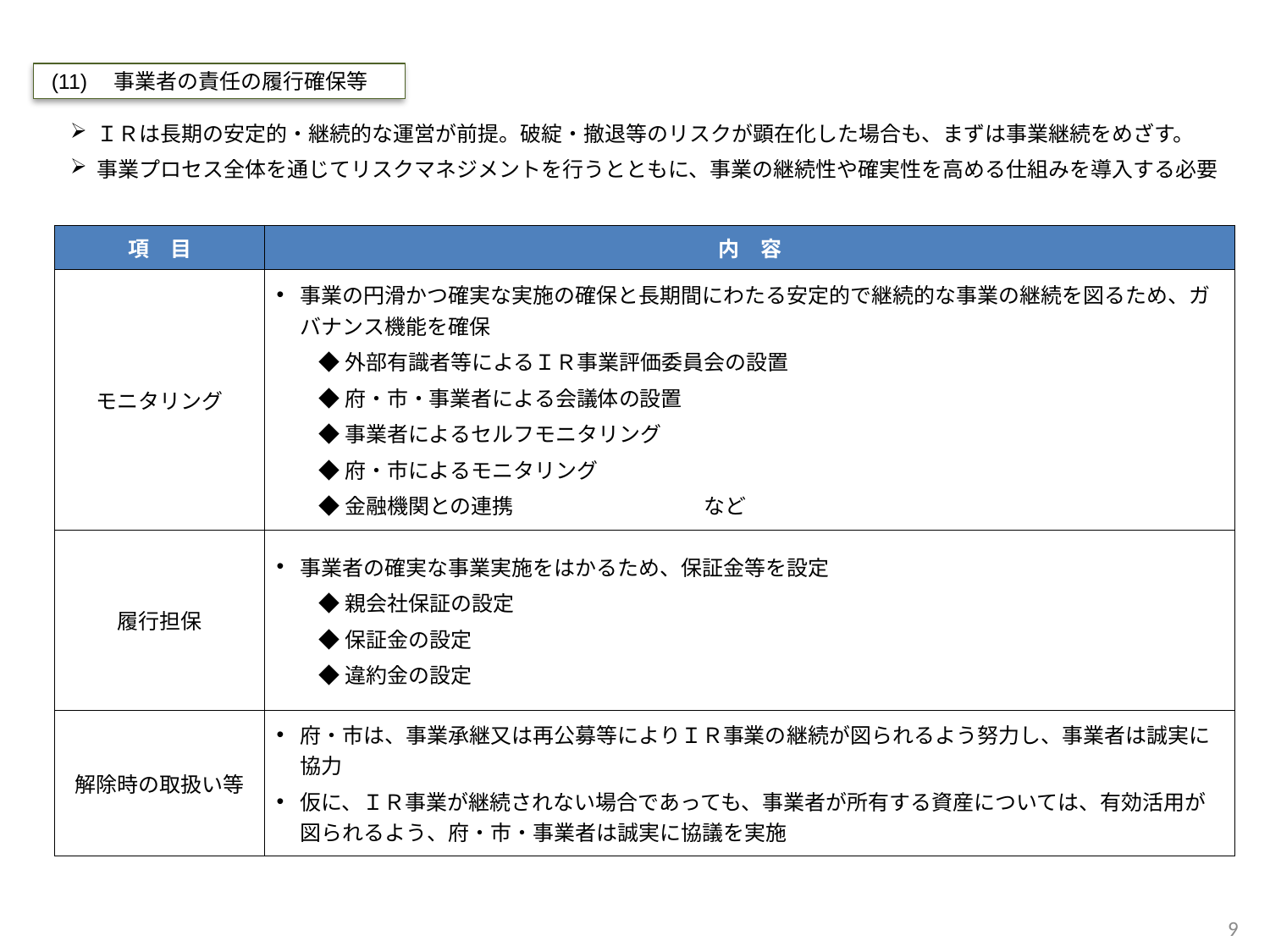

(11)　事業者の責任の履行確保等
ＩＲは長期の安定的・継続的な運営が前提。破綻・撤退等のリスクが顕在化した場合も、まずは事業継続をめざす。
事業プロセス全体を通じてリスクマネジメントを行うとともに、事業の継続性や確実性を高める仕組みを導入する必要
| 項　目 | 内　容 |
| --- | --- |
| モニタリング | 事業の円滑かつ確実な実施の確保と長期間にわたる安定的で継続的な事業の継続を図るため、ガバナンス機能を確保 　　◆ 外部有識者等によるＩＲ事業評価委員会の設置 　　◆ 府・市・事業者による会議体の設置 　　◆ 事業者によるセルフモニタリング 　　◆ 府・市によるモニタリング 　　◆ 金融機関との連携　　　　　　　　　など |
| 履行担保 | 事業者の確実な事業実施をはかるため、保証金等を設定 　　◆ 親会社保証の設定 　　◆ 保証金の設定 　　◆ 違約金の設定 |
| 解除時の取扱い等 | 府・市は、事業承継又は再公募等によりＩＲ事業の継続が図られるよう努力し、事業者は誠実に協力 仮に、ＩＲ事業が継続されない場合であっても、事業者が所有する資産については、有効活用が図られるよう、府・市・事業者は誠実に協議を実施 |
9